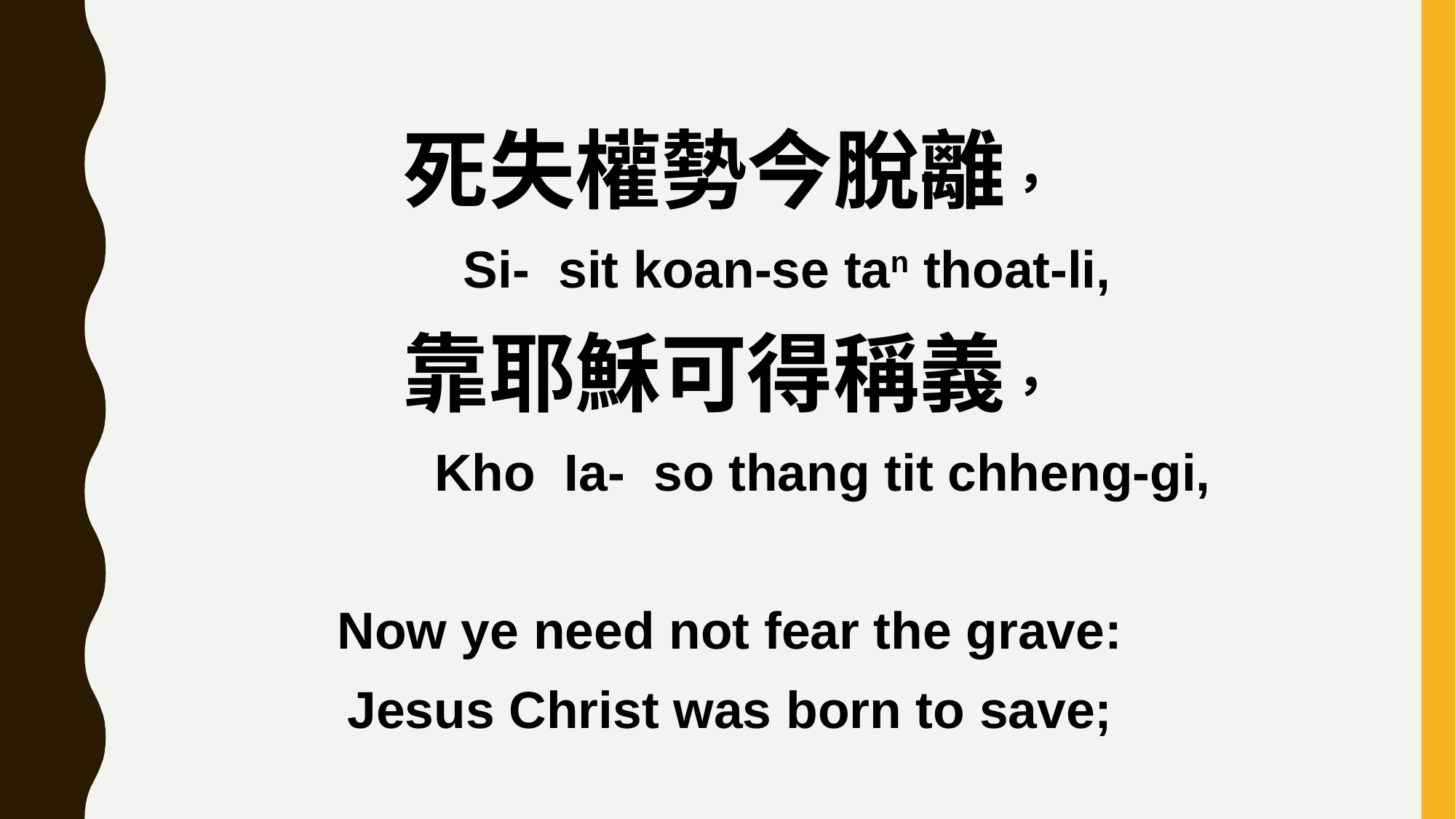

死失權勢今脫離，
               Si-  sit koan-se tan thoat-li,
靠耶穌可得稱義，
             Kho  Ia-  so thang tit chheng-gi,

Now ye need not fear the grave:
Jesus Christ was born to save;